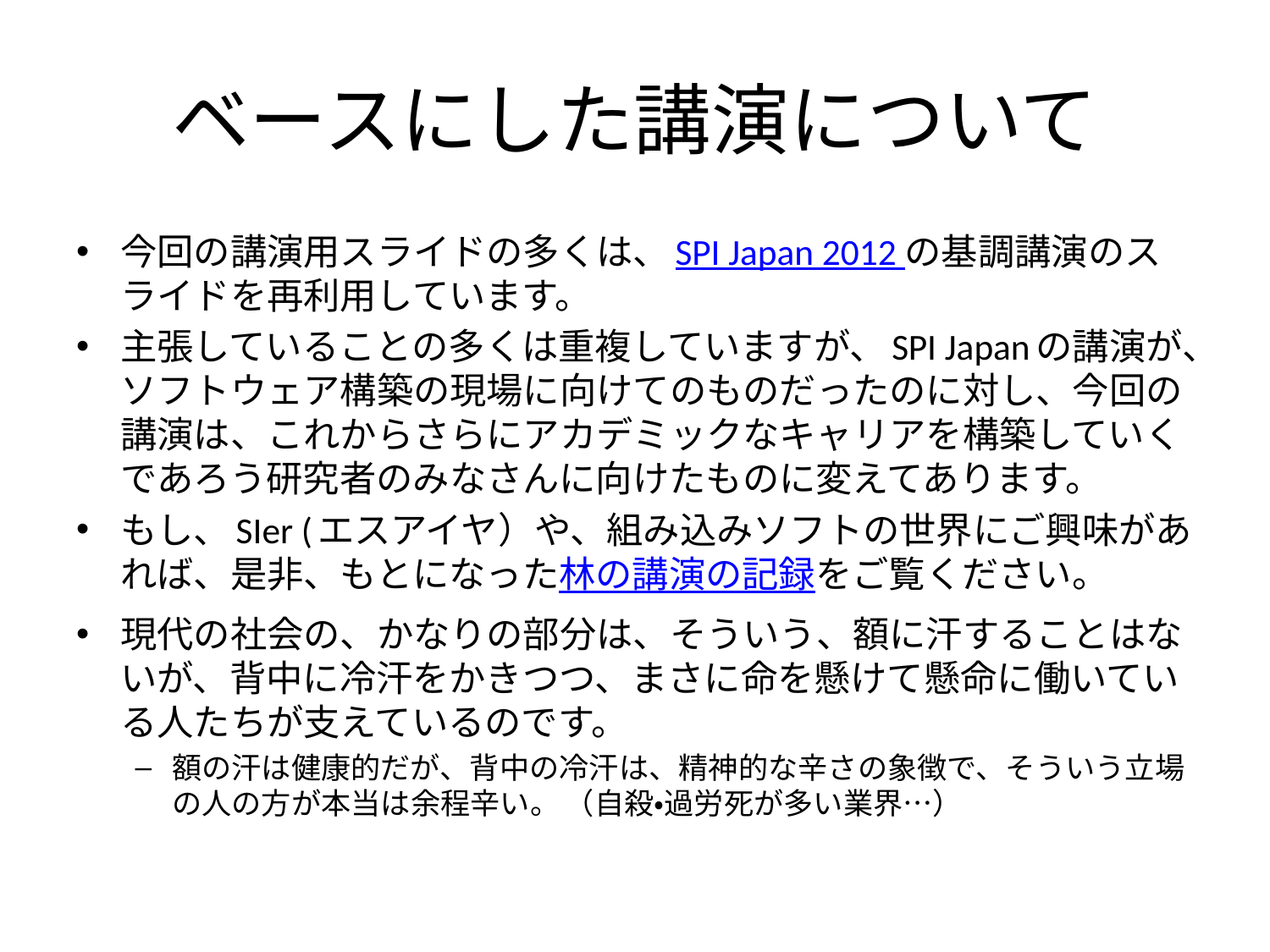

# ベースにした講演について
今回の講演用スライドの多くは、SPI Japan 2012 の基調講演のスライドを再利用しています。
主張していることの多くは重複していますが、SPI Japanの講演が、ソフトウェア構築の現場に向けてのものだったのに対し、今回の講演は、これからさらにアカデミックなキャリアを構築していくであろう研究者のみなさんに向けたものに変えてあります。
もし、SIer (エスアイヤ）や、組み込みソフトの世界にご興味があれば、是非、もとになった林の講演の記録をご覧ください。
現代の社会の、かなりの部分は、そういう、額に汗することはないが、背中に冷汗をかきつつ、まさに命を懸けて懸命に働いている人たちが支えているのです。
額の汗は健康的だが、背中の冷汗は、精神的な辛さの象徴で、そういう立場の人の方が本当は余程辛い。 （自殺・過労死が多い業界…）